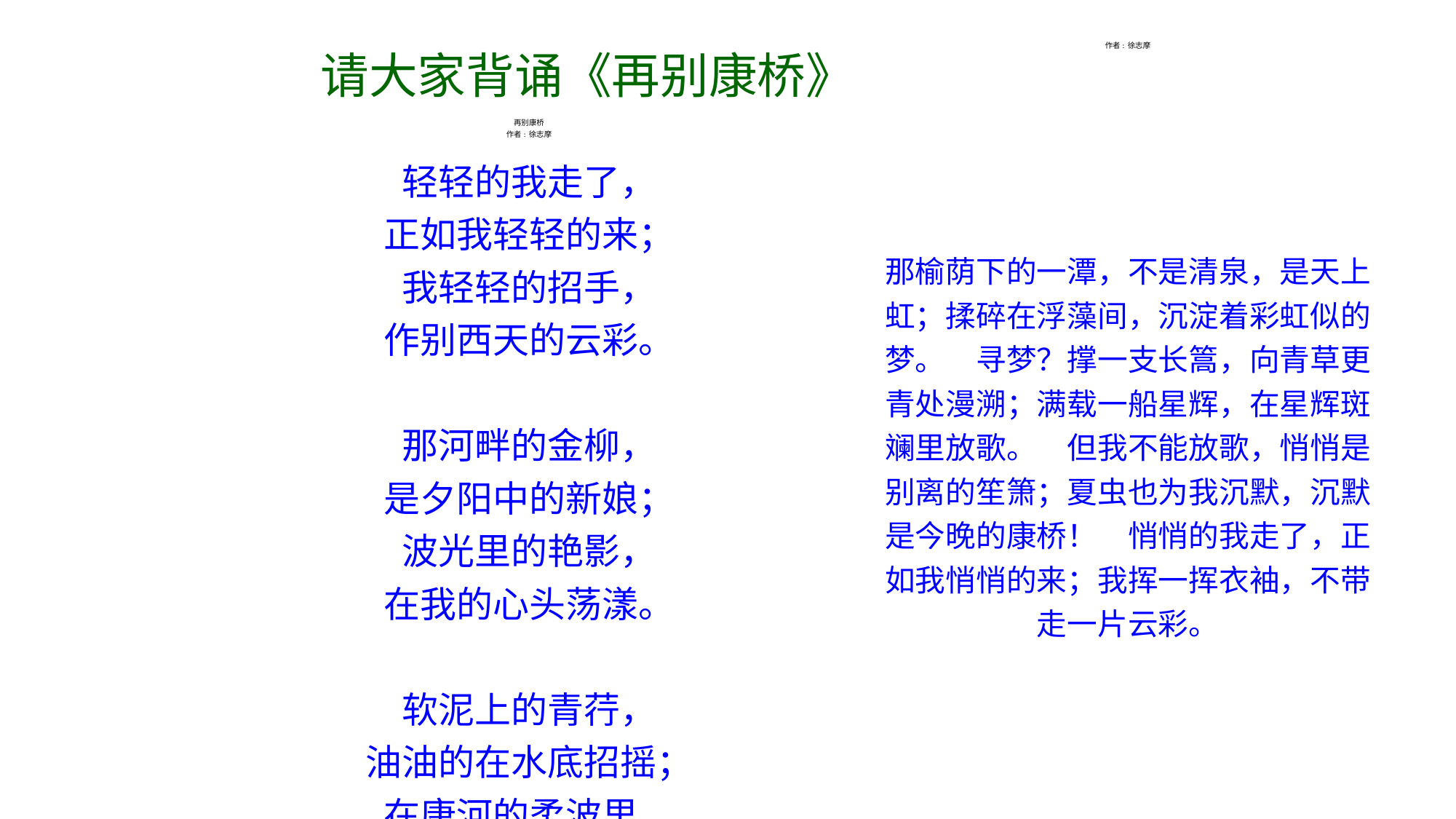

|  |
| --- |
| 作者: 徐志摩 |
|  |
| 那榆荫下的一潭， 不是清泉， 是天上虹； 揉碎在浮藻间， 沉淀着彩虹似的梦。 　 寻梦？撑一支长篙， 向青草更青处漫溯； 满载一船星辉， 在星辉斑斓里放歌。 　 但我不能放歌， 悄悄是别离的笙箫； 夏虫也为我沉默， 沉默是今晚的康桥！ 　 悄悄的我走了， 正如我悄悄的来； 我挥一挥衣袖， 不带走一片云彩。 |
请大家背诵《再别康桥》

| 再别康桥 |
| --- |
| 作者: 徐志摩 |
|  |
| 轻轻的我走了， 正如我轻轻的来； 我轻轻的招手， 作别西天的云彩。 　 那河畔的金柳， 是夕阳中的新娘； 波光里的艳影， 在我的心头荡漾。 　 软泥上的青荇， 油油的在水底招摇； 在康河的柔波里， 我甘心做一条水草！ |